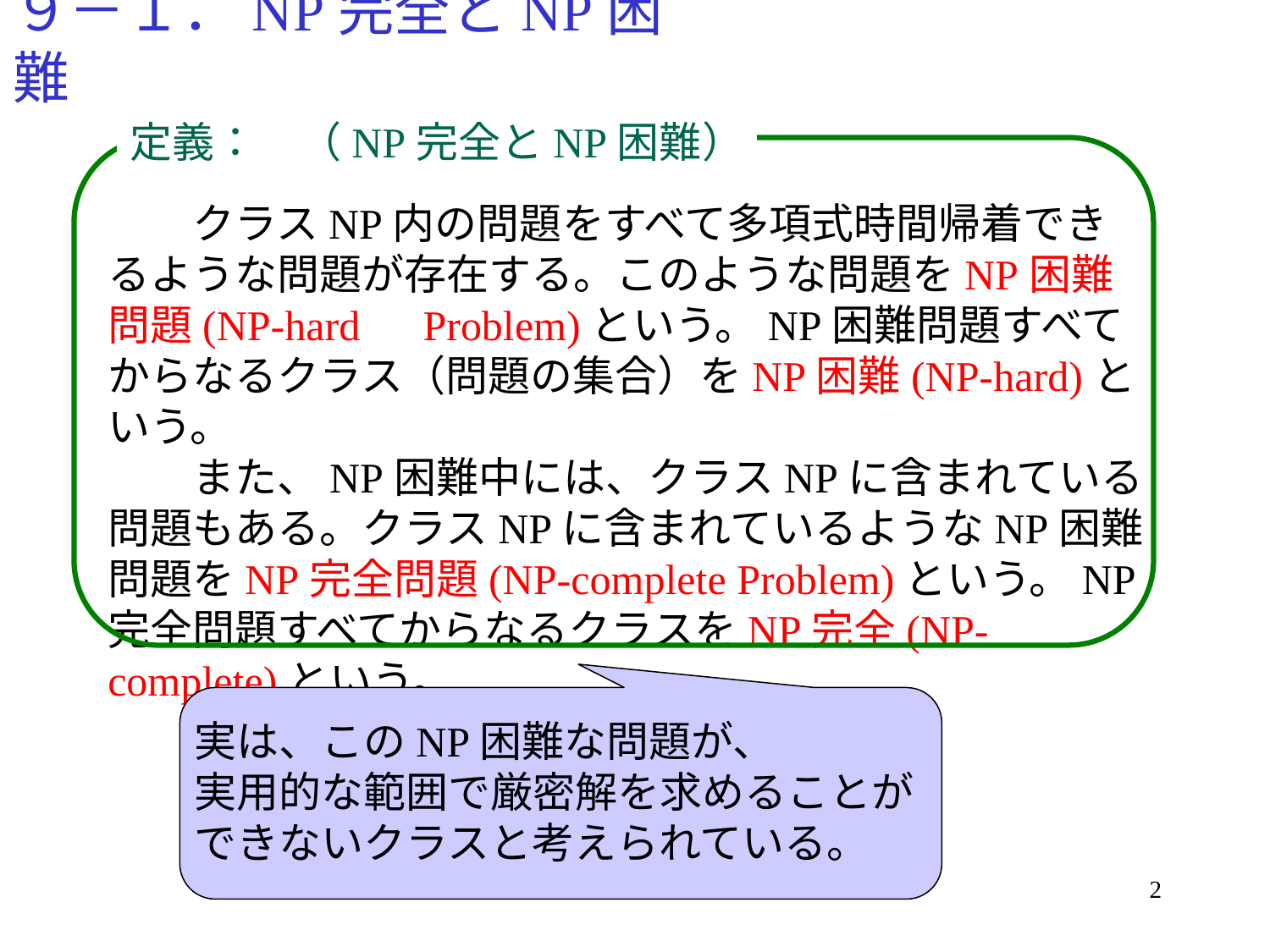

# ９－１．NP完全とNP困難
定義：　（NP完全とNP困難）

　　クラスNP内の問題をすべて多項式時間帰着できるような問題が存在する。このような問題をNP困難問題(NP-hard　Problem)という。NP困難問題すべてからなるクラス（問題の集合）をNP困難(NP-hard)という。
　　また、NP困難中には、クラスNPに含まれている問題もある。クラスNPに含まれているようなNP困難問題をNP完全問題(NP-complete Problem)という。NP完全問題すべてからなるクラスをNP完全(NP-complete)という。

実は、このNP困難な問題が、
実用的な範囲で厳密解を求めることが
できないクラスと考えられている。
2